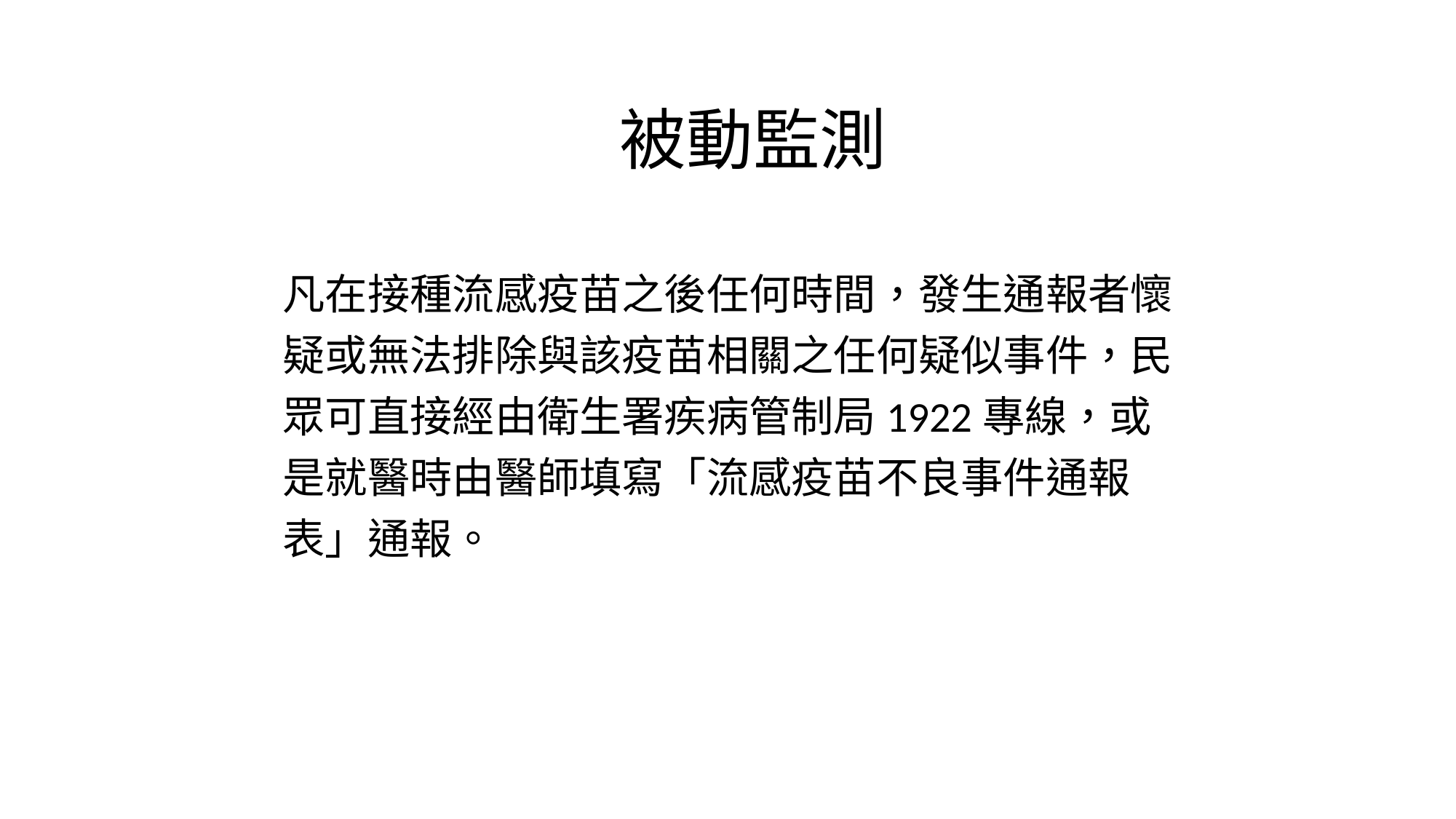

# 被動監測
凡在接種流感疫苗之後任何時間，發生通報者懷疑或無法排除與該疫苗相關之任何疑似事件，民眾可直接經由衛生署疾病管制局1922專線，或是就醫時由醫師填寫「流感疫苗不良事件通報表」通報。